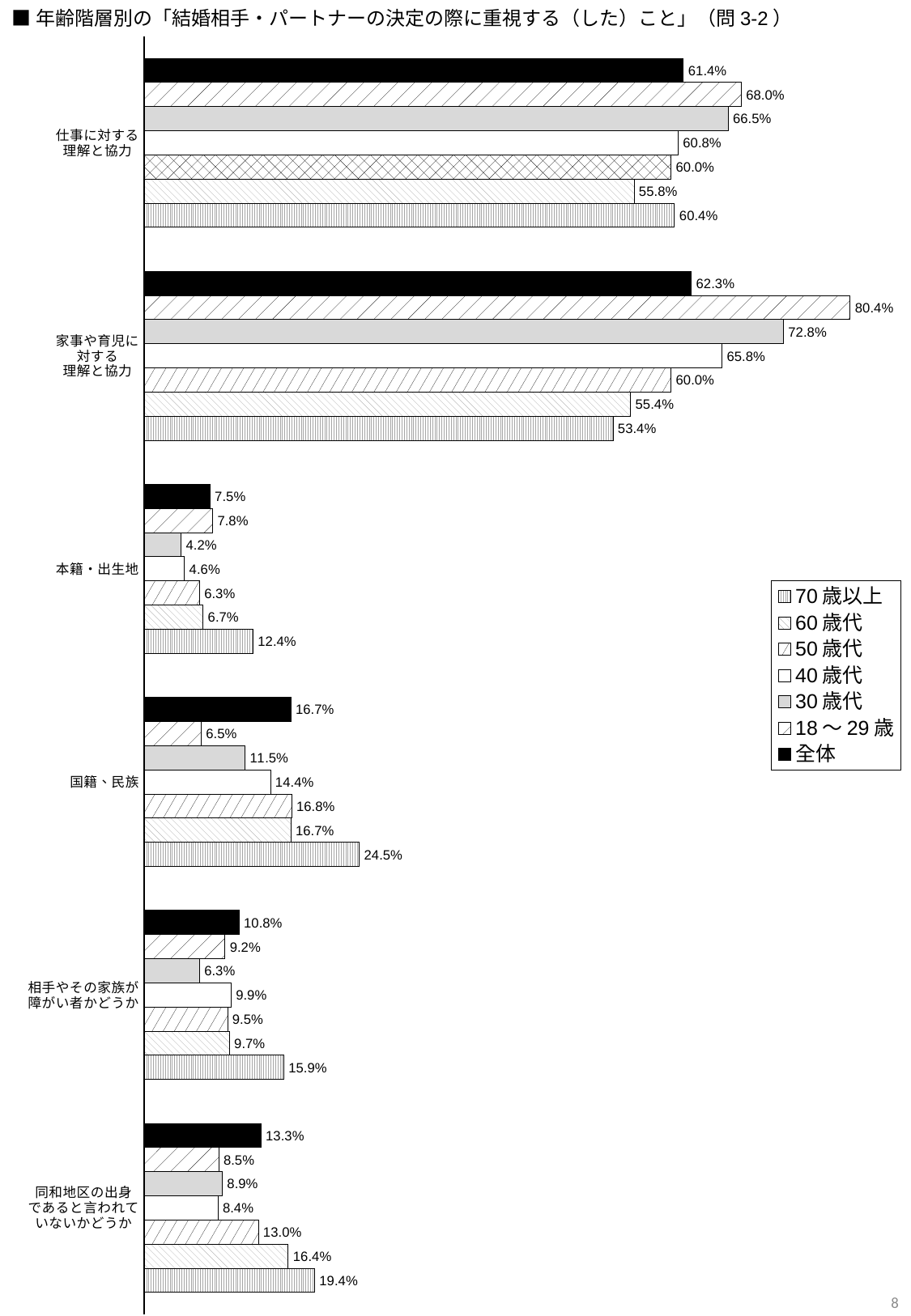

■年齢階層別の「結婚相手・パートナーの決定の際に重視する（した）こと」（問3-2）

### Chart

| Category | 全体 | 18～29歳 | 30歳代 | 40歳代 | 50歳代 | 60歳代 | 70歳以上 |
|---|---|---|---|---|---|---|---|
| 仕事に対する
理解と協力 | 0.614 | 0.68 | 0.665 | 0.608 | 0.6 | 0.558 | 0.604 |
| 家事や育児に
対する
理解と協力 | 0.623 | 0.804 | 0.728 | 0.658 | 0.6 | 0.554 | 0.534 |
| 本籍・出生地 | 0.075 | 0.078 | 0.042 | 0.046 | 0.063 | 0.067 | 0.124 |
| 国籍、民族 | 0.167 | 0.065 | 0.115 | 0.144 | 0.168 | 0.167 | 0.245 |
| 相手やその家族が
障がい者かどうか | 0.108 | 0.092 | 0.063 | 0.099 | 0.095 | 0.097 | 0.159 |
| 同和地区の出身
であると言われて
いないかどうか | 0.133 | 0.085 | 0.089 | 0.084 | 0.13 | 0.164 | 0.194 |
8